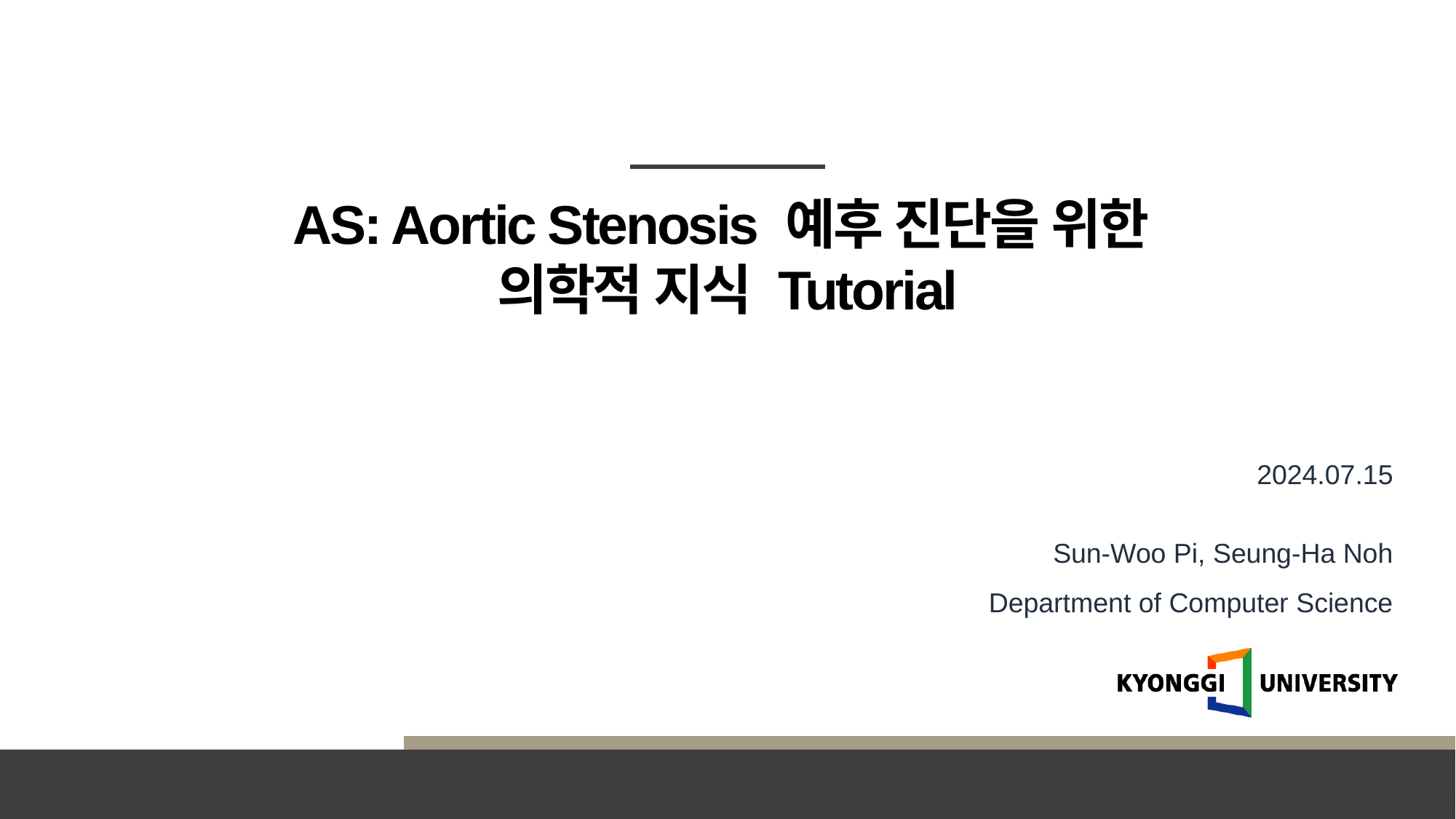

AS: Aortic Stenosis 예후 진단을 위한
의학적 지식 Tutorial
2024.07.15

Sun-Woo Pi, Seung-Ha Noh
Department of Computer Science